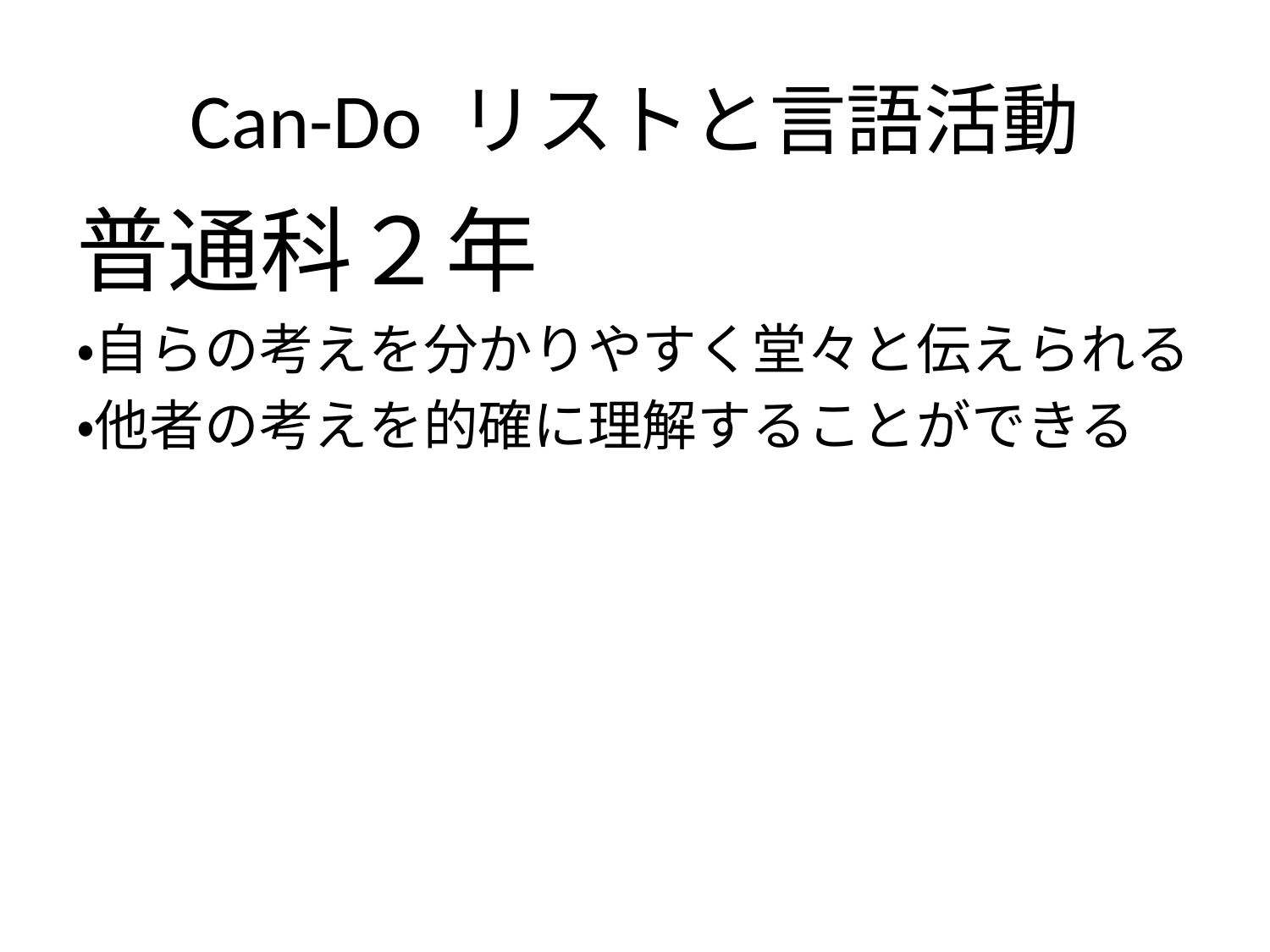

# Can-Do リストと言語活動
普通科２年
・自らの考えを分かりやすく堂々と伝えられる
・他者の考えを的確に理解することができる